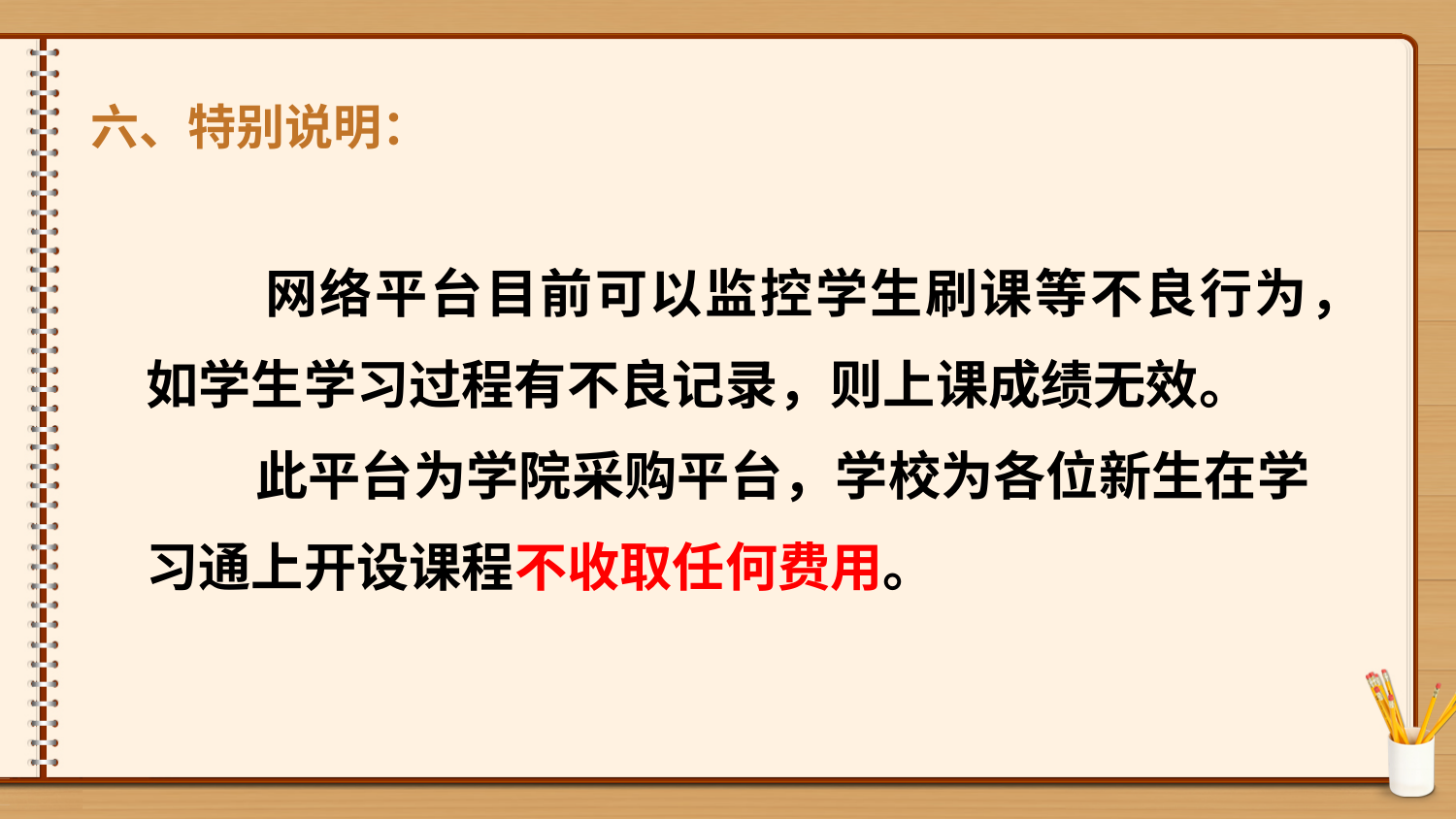

六、特别说明：
  网络平台目前可以监控学生刷课等不良行为，如学生学习过程有不良记录，则上课成绩无效。
  此平台为学院采购平台，学校为各位新生在学习通上开设课程不收取任何费用。